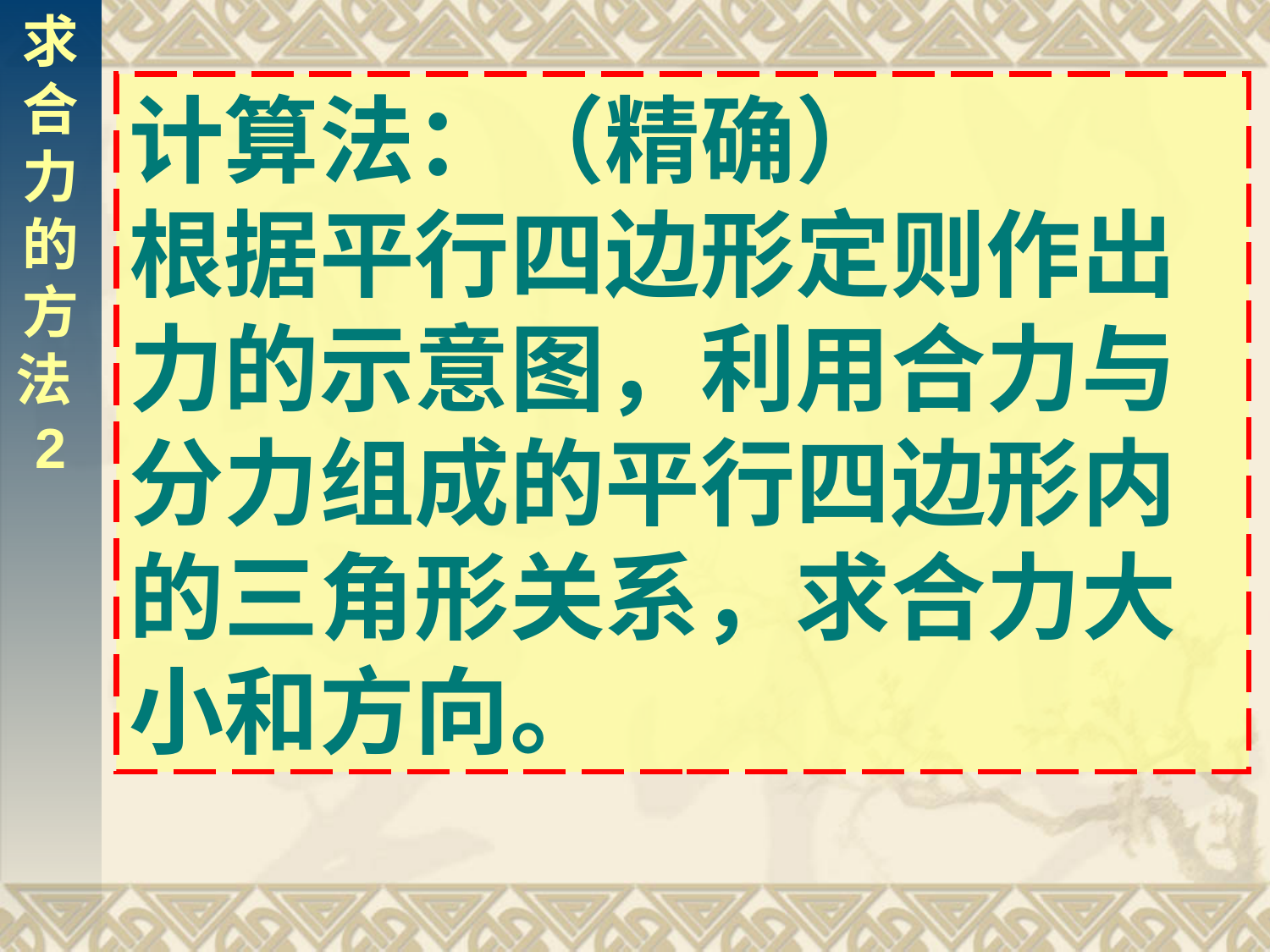

求合力的方法2
计算法：（精确）
根据平行四边形定则作出力的示意图，利用合力与分力组成的平行四边形内的三角形关系，求合力大小和方向。